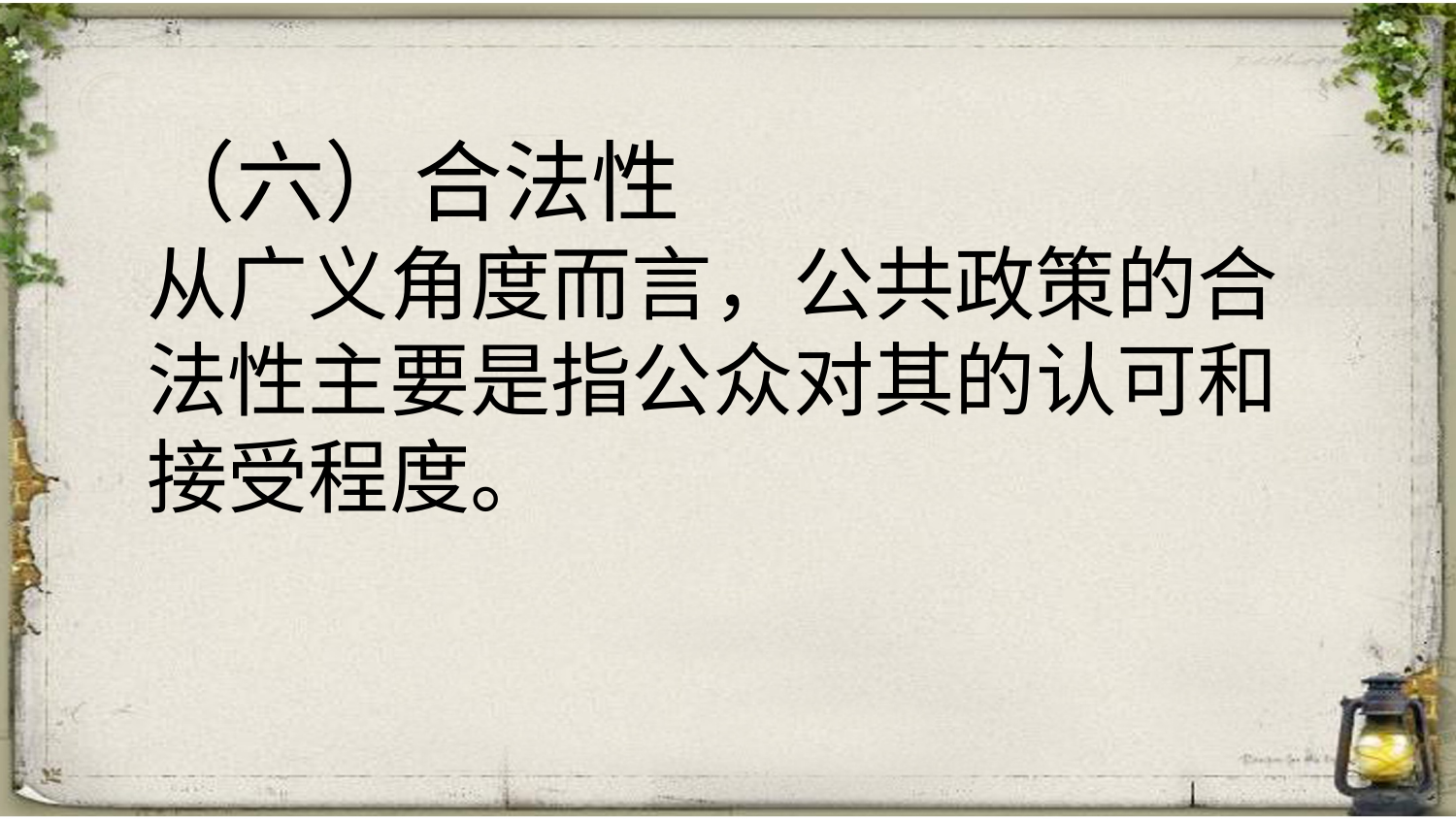

（六）合法性
从广义角度而言，公共政策的合法性主要是指公众对其的认可和接受程度。